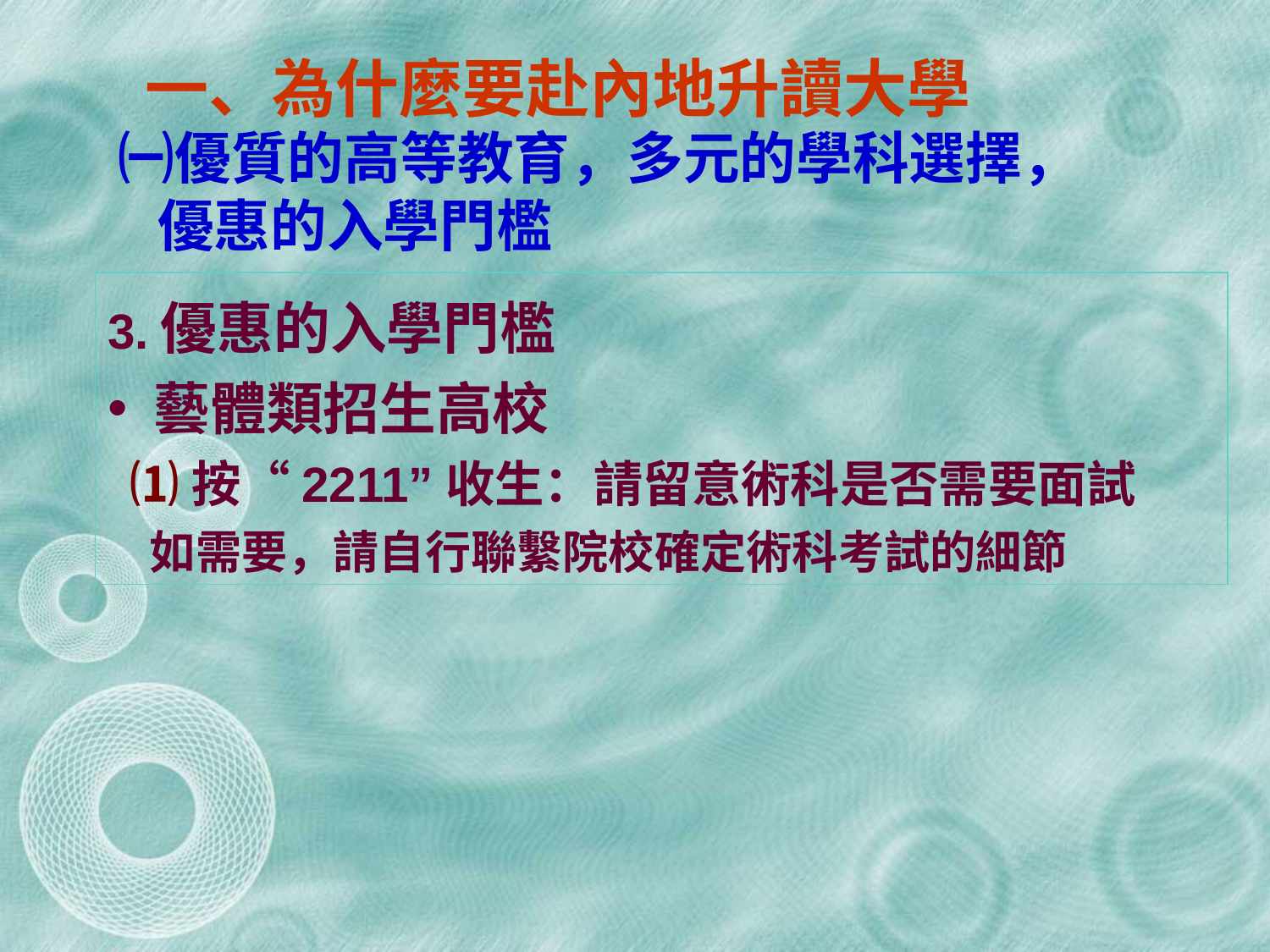

一、為什麼要赴內地升讀大學
㈠優質的高等教育，多元的學科選擇，
  優惠的入學門檻
3.優惠的入學門檻
 藝體類招生高校
  ⑴按“2211”收生：請留意術科是否需要面試
   如需要，請自行聯繫院校確定術科考試的細節